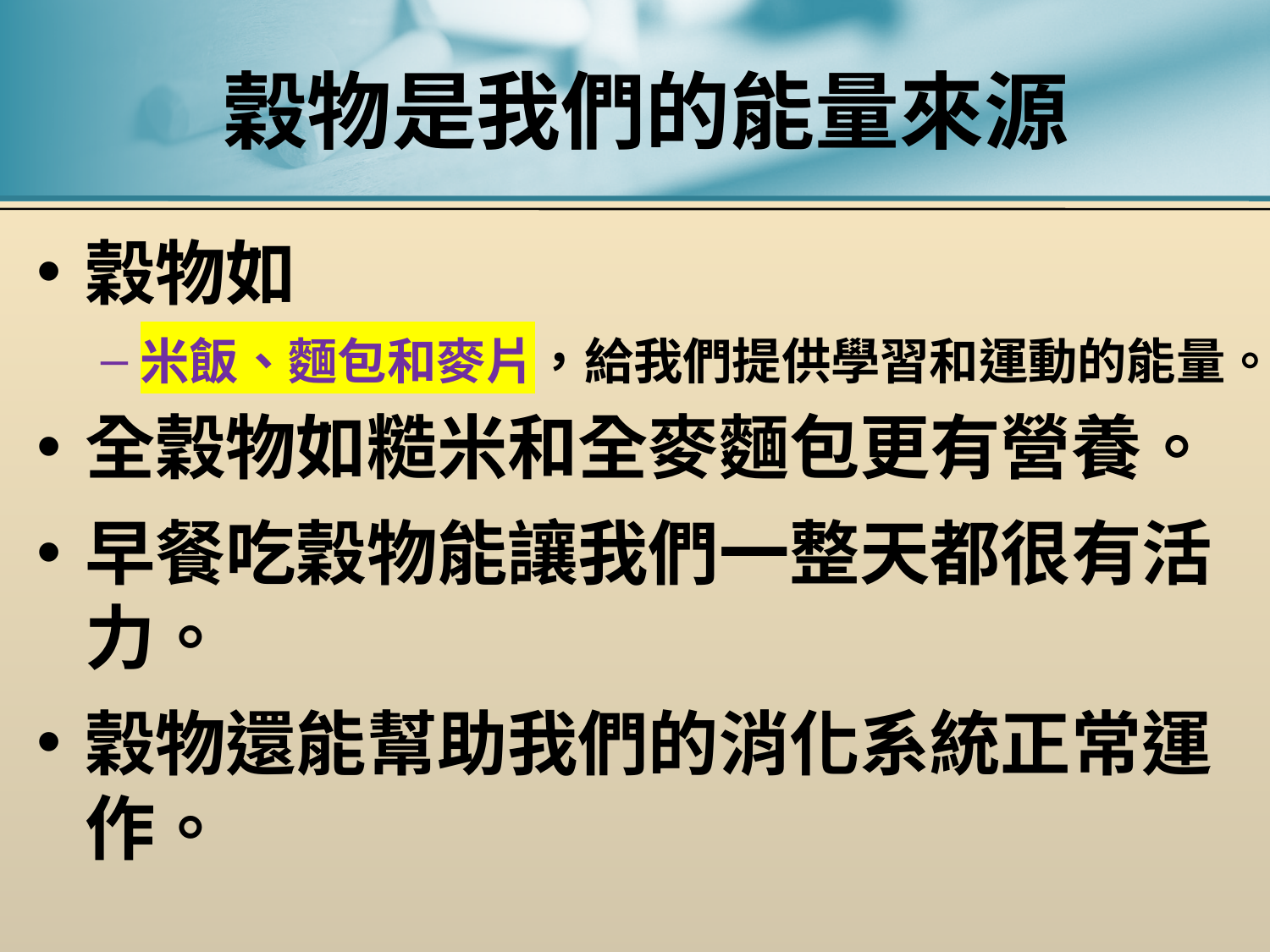

# 穀物是我們的能量來源
穀物如
米飯、麵包和麥片，給我們提供學習和運動的能量。
全穀物如糙米和全麥麵包更有營養。
早餐吃穀物能讓我們一整天都很有活力。
穀物還能幫助我們的消化系統正常運作。